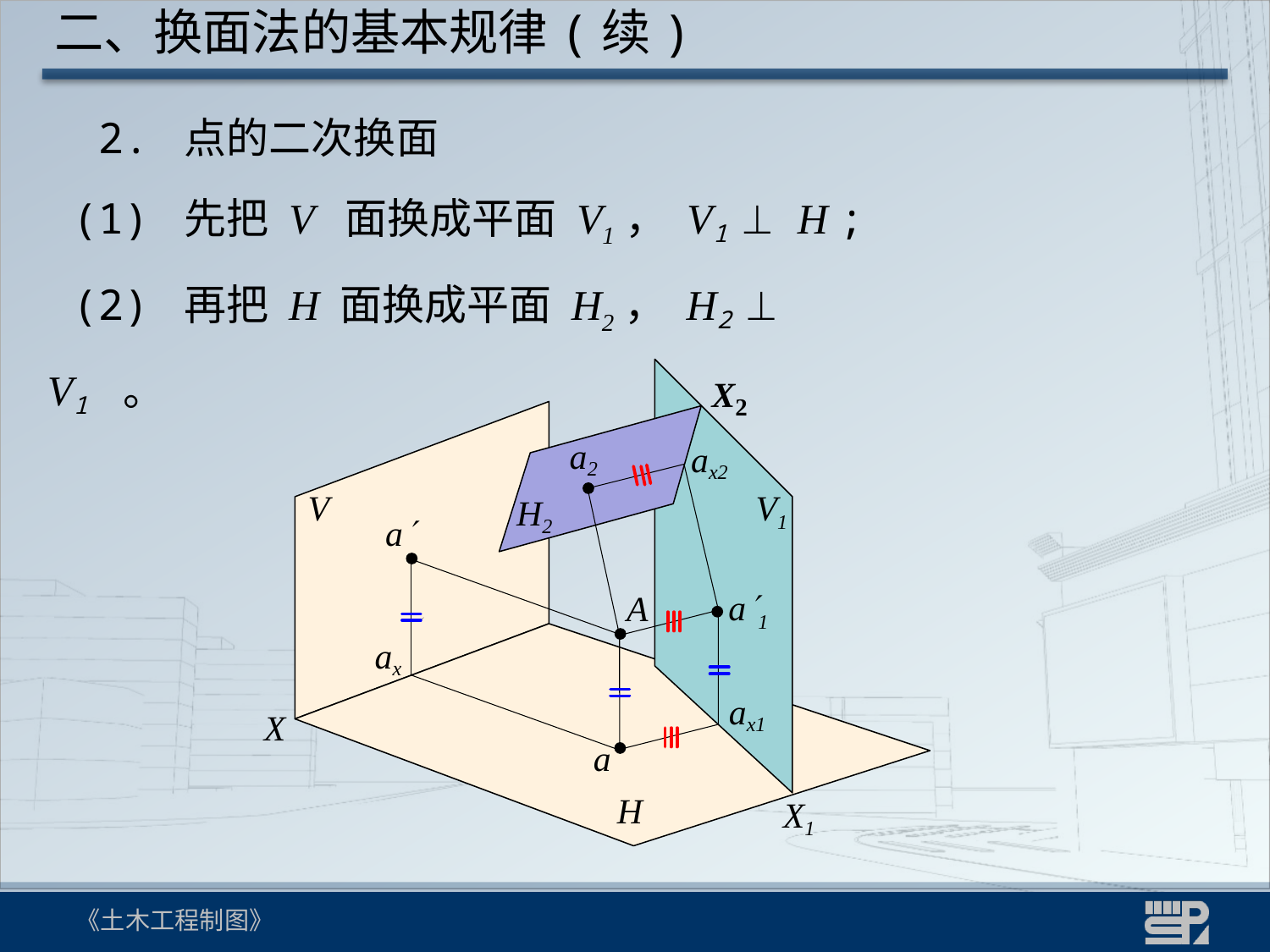

二、换面法的基本规律(续)
  2. 点的二次换面
 (1) 先把 V  面换成平面 V1， V1 ⊥ H ;
 (2) 再把 H 面换成平面 H2， H2 ⊥ V1 。

V1
X1
X2

H2

V

X
H
a2
ax2

 a′

A

ax

a
a′1

ax1